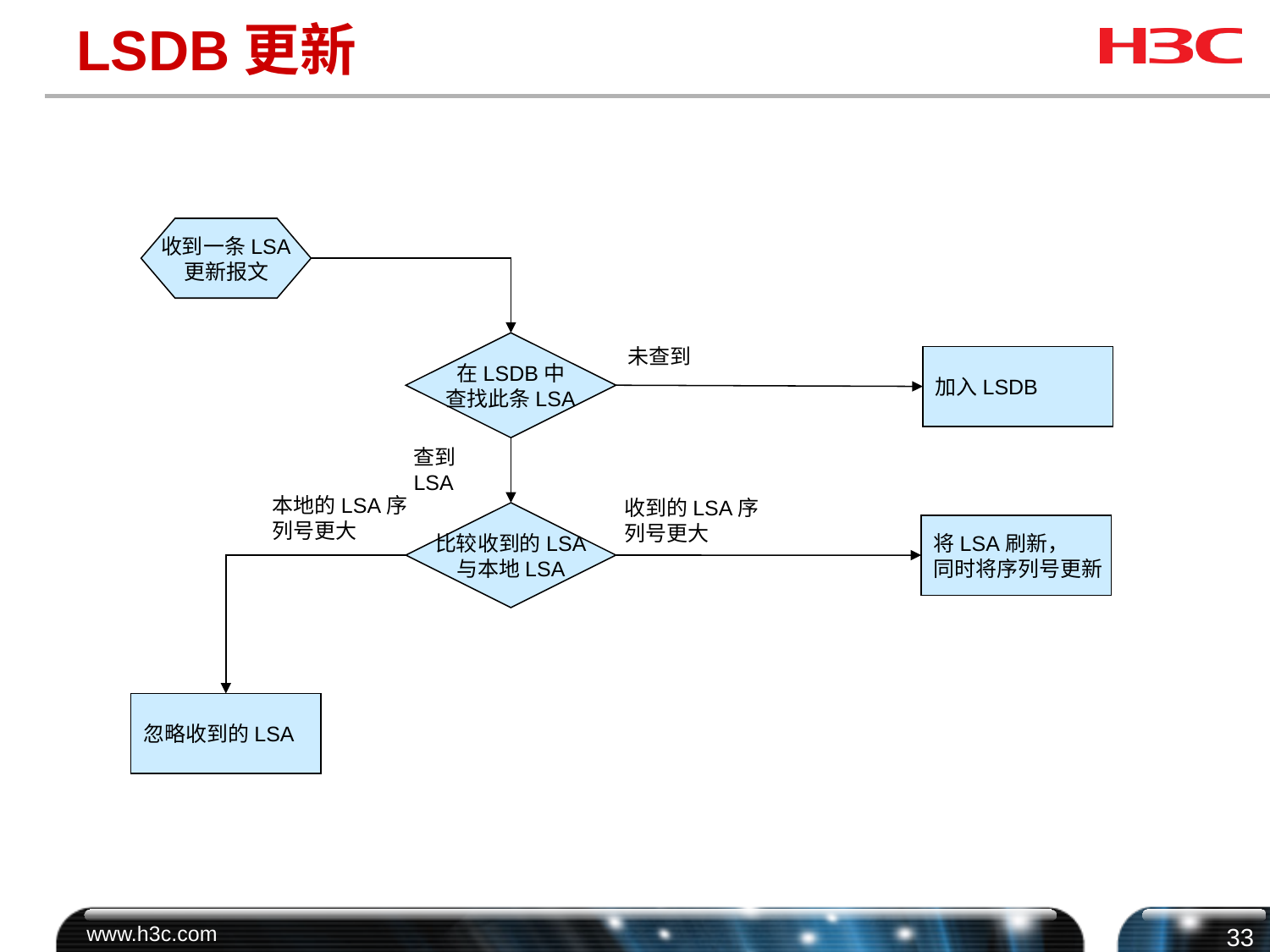

# LSDB更新
收到一条LSA
更新报文
在LSDB中
查找此条LSA
未查到
加入LSDB
查到LSA
本地的LSA序
列号更大
收到的LSA序列号更大
比较收到的LSA
与本地LSA
将LSA刷新，
同时将序列号更新
忽略收到的LSA